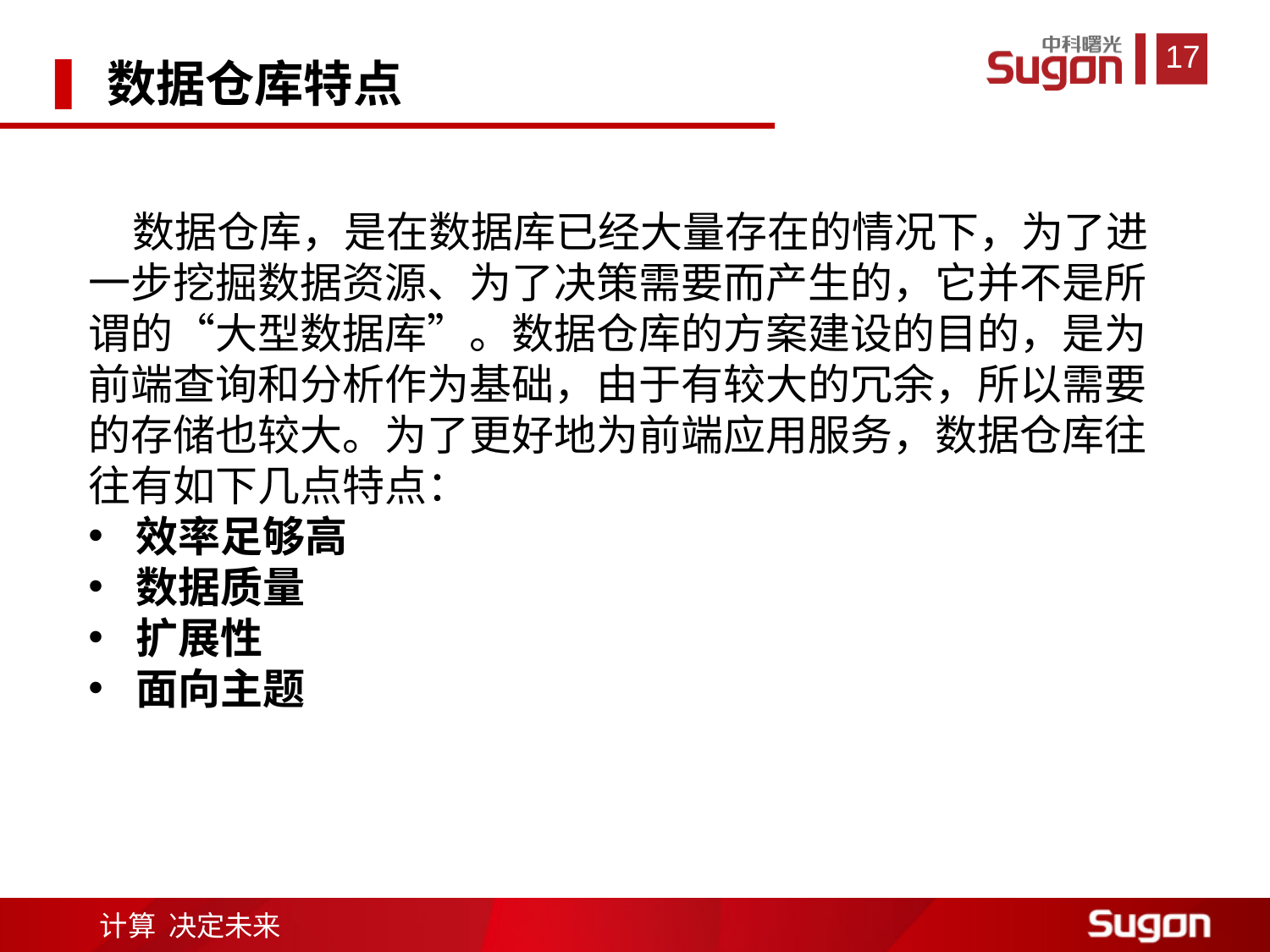

数据仓库特点

数据仓库，是在数据库已经大量存在的情况下，为了进一步挖掘数据资源、为了决策需要而产生的，它并不是所谓的“大型数据库”。数据仓库的方案建设的目的，是为前端查询和分析作为基础，由于有较大的冗余，所以需要的存储也较大。为了更好地为前端应用服务，数据仓库往往有如下几点特点：
效率足够高
数据质量
扩展性
面向主题